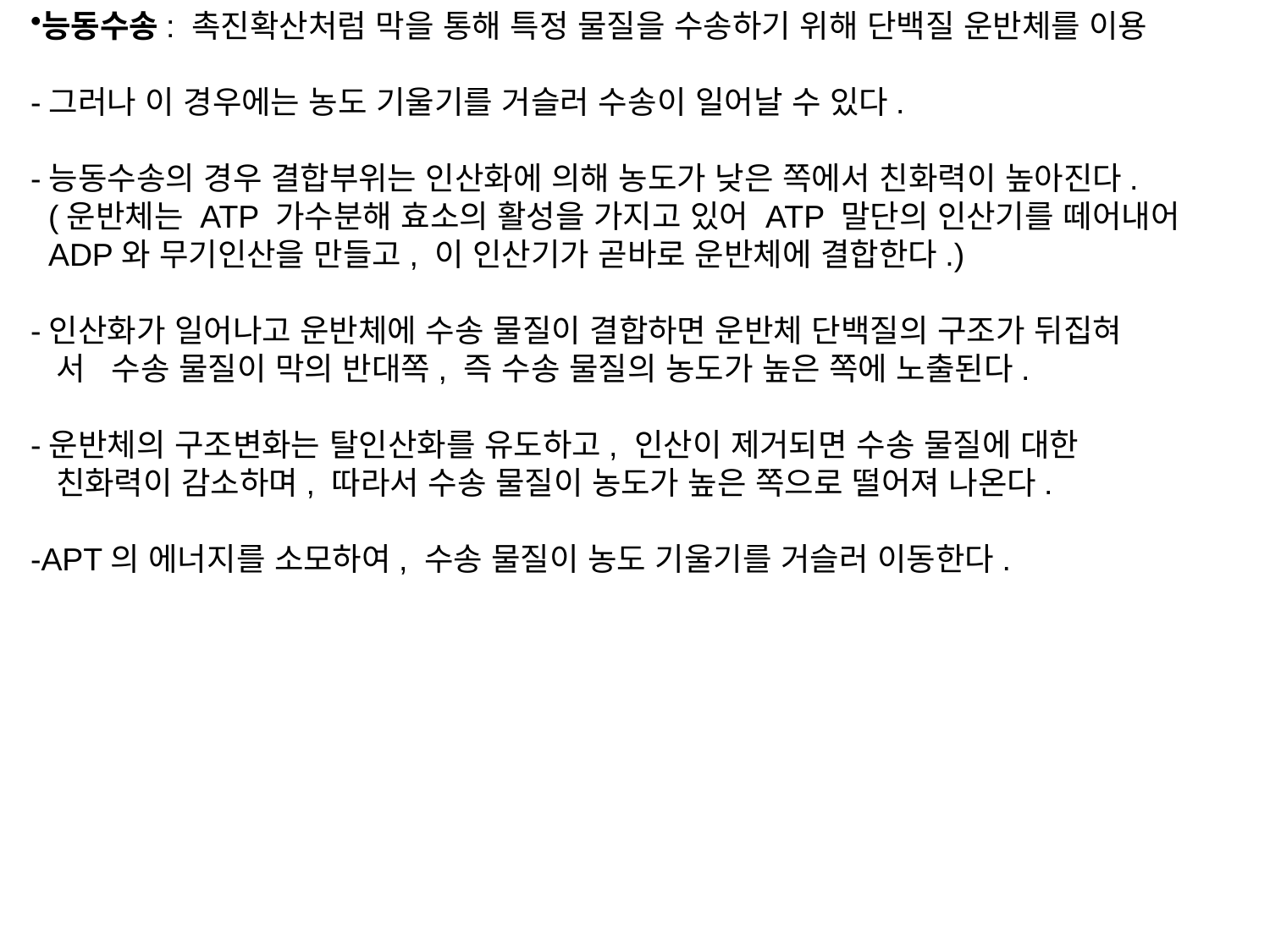

능동수송: 촉진확산처럼 막을 통해 특정 물질을 수송하기 위해 단백질 운반체를 이용

-그러나 이 경우에는 농도 기울기를 거슬러 수송이 일어날 수 있다.

-능동수송의 경우 결합부위는 인산화에 의해 농도가 낮은 쪽에서 친화력이 높아진다.
  (운반체는 ATP 가수분해 효소의 활성을 가지고 있어 ATP 말단의 인산기를 떼어내어
  ADP와 무기인산을 만들고, 이 인산기가 곧바로 운반체에 결합한다.)

-인산화가 일어나고 운반체에 수송 물질이 결합하면 운반체 단백질의 구조가 뒤집혀
  서   수송 물질이 막의 반대쪽, 즉 수송 물질의 농도가 높은 쪽에 노출된다.

-운반체의 구조변화는 탈인산화를 유도하고, 인산이 제거되면 수송 물질에 대한
  친화력이 감소하며, 따라서 수송 물질이 농도가 높은 쪽으로 떨어져 나온다.

-APT의 에너지를 소모하여, 수송 물질이 농도 기울기를 거슬러 이동한다.